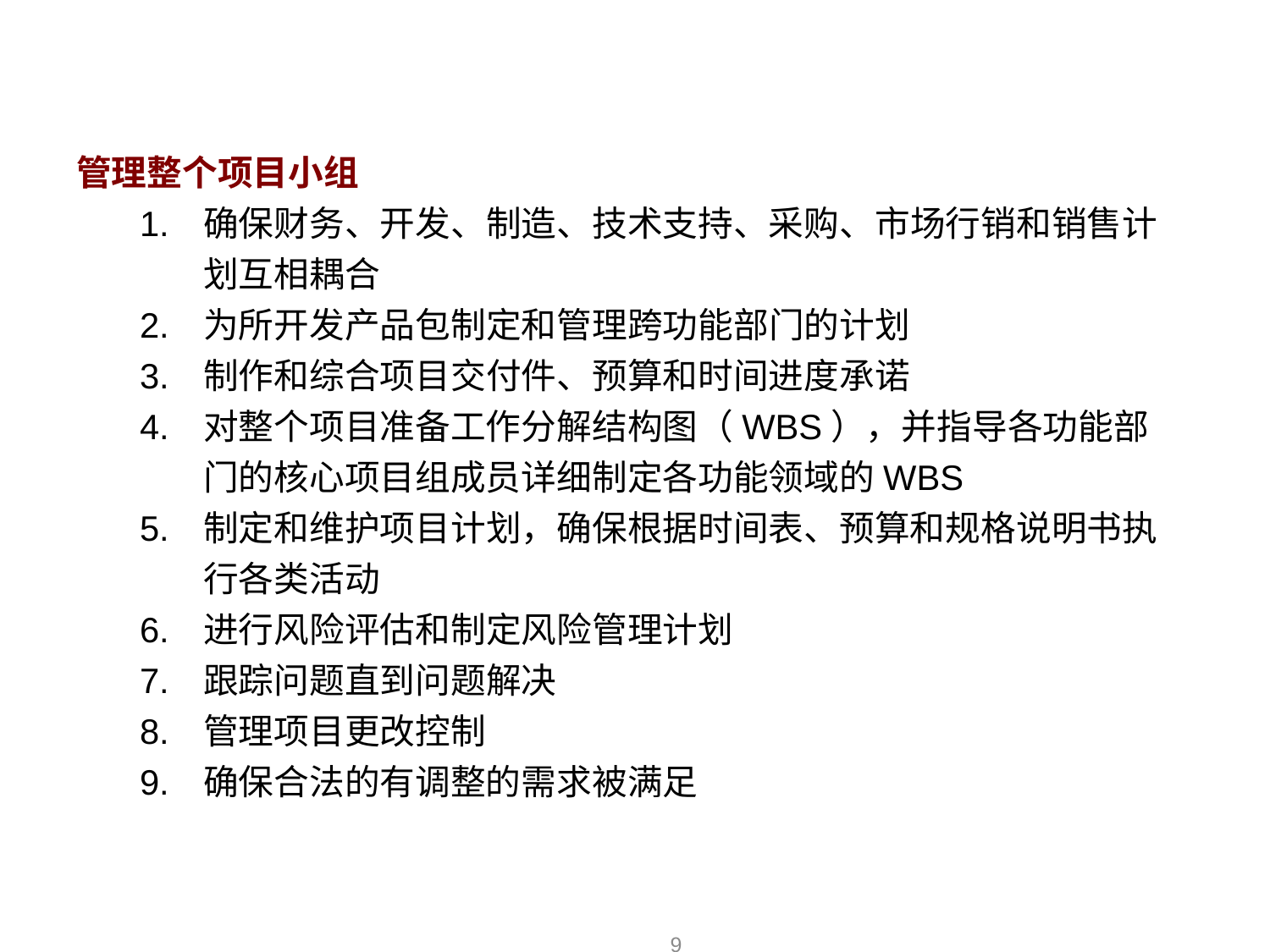

PDT经理角色解读
管理整个项目小组
确保财务、开发、制造、技术支持、采购、市场行销和销售计划互相耦合
为所开发产品包制定和管理跨功能部门的计划
制作和综合项目交付件、预算和时间进度承诺
对整个项目准备工作分解结构图（WBS），并指导各功能部门的核心项目组成员详细制定各功能领域的WBS
制定和维护项目计划，确保根据时间表、预算和规格说明书执行各类活动
进行风险评估和制定风险管理计划
跟踪问题直到问题解决
管理项目更改控制
确保合法的有调整的需求被满足
9